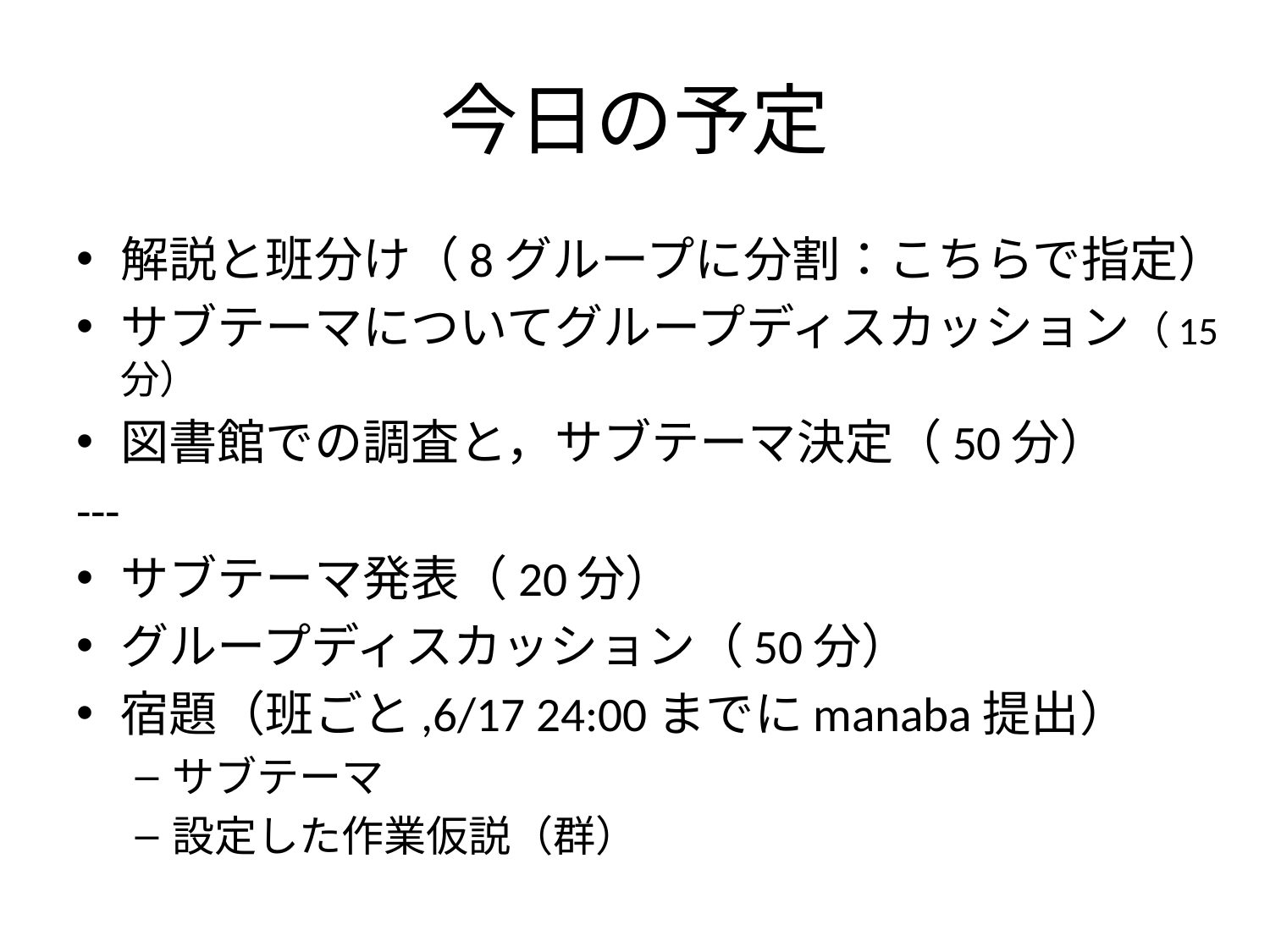

# 今日の予定
解説と班分け（8グループに分割：こちらで指定）
サブテーマについてグループディスカッション（15分）
図書館での調査と，サブテーマ決定（50分）
---
サブテーマ発表（20分）
グループディスカッション（50分）
宿題（班ごと,6/17 24:00までにmanaba提出）
サブテーマ
設定した作業仮説（群）